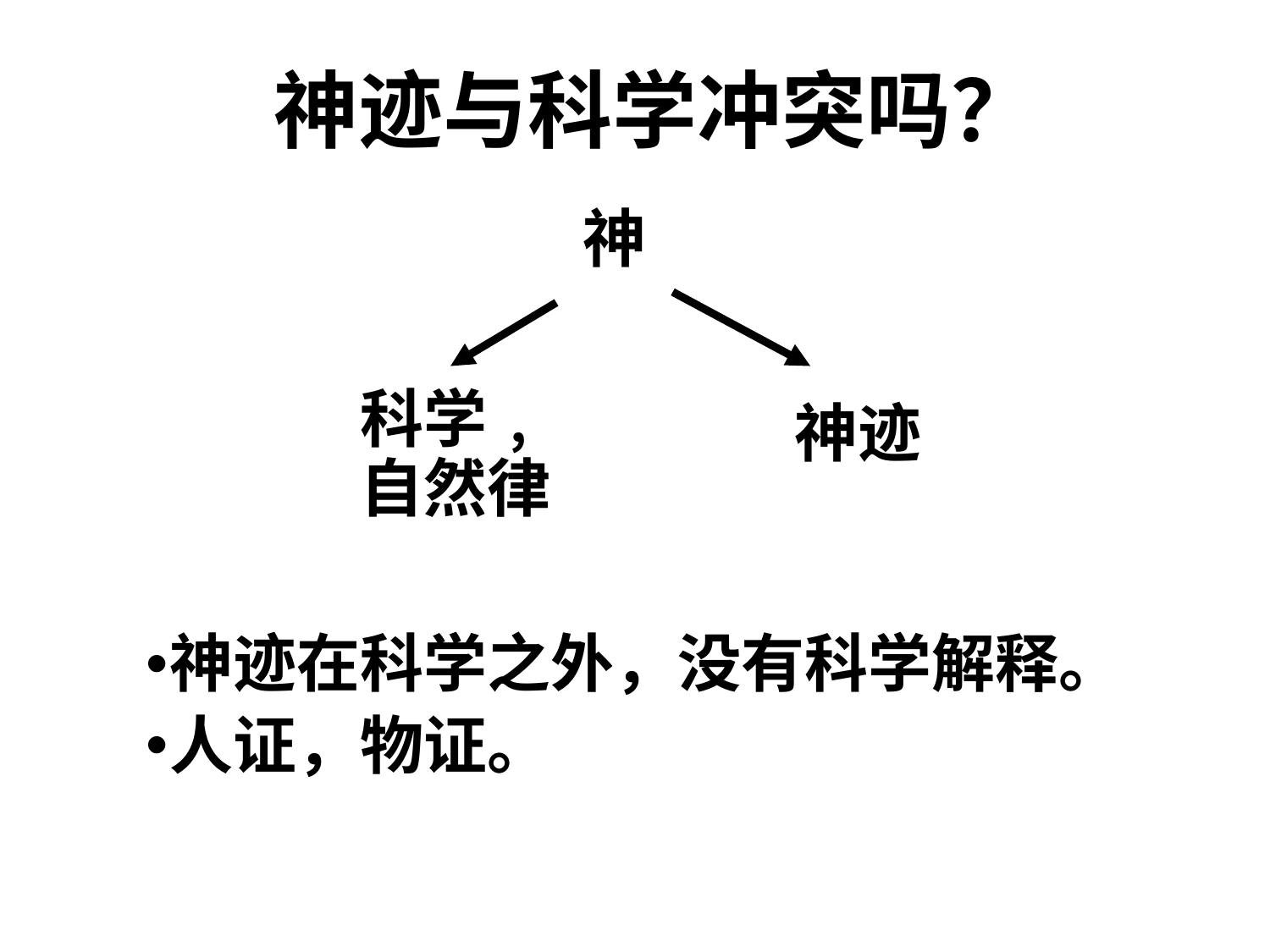

# 神迹与科学冲突吗？
神

神迹
科学﹐
自然律
神迹在科学之外，没有科学解释。
人证，物证。